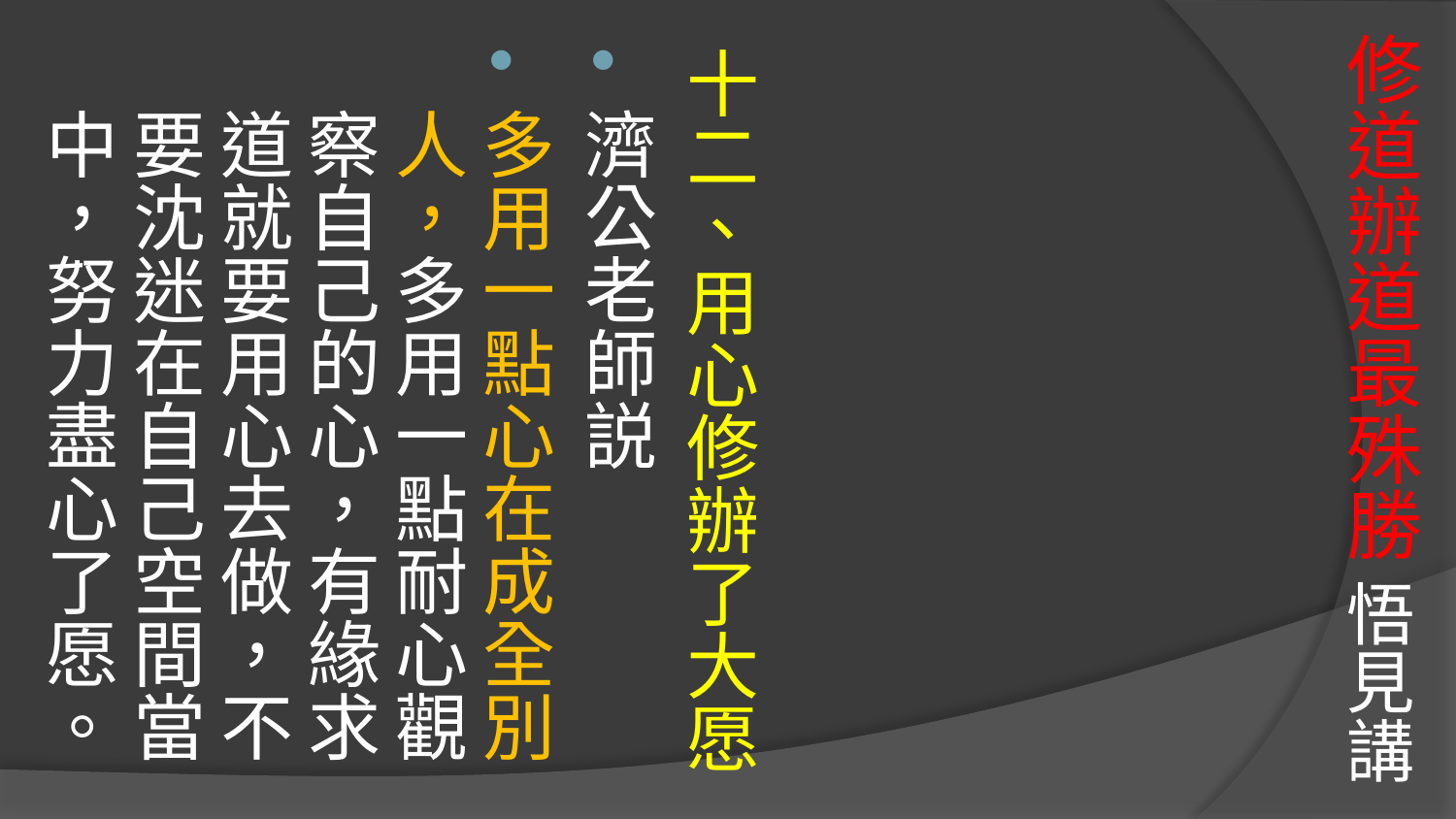

# 修道辦道最殊勝 悟見講
十二、用心修辦了大愿
濟公老師説
多用一點心在成全別人，多用一點耐心觀察自己的心，有緣求道就要用心去做，不要沈迷在自己空間當中，努力盡心了愿。